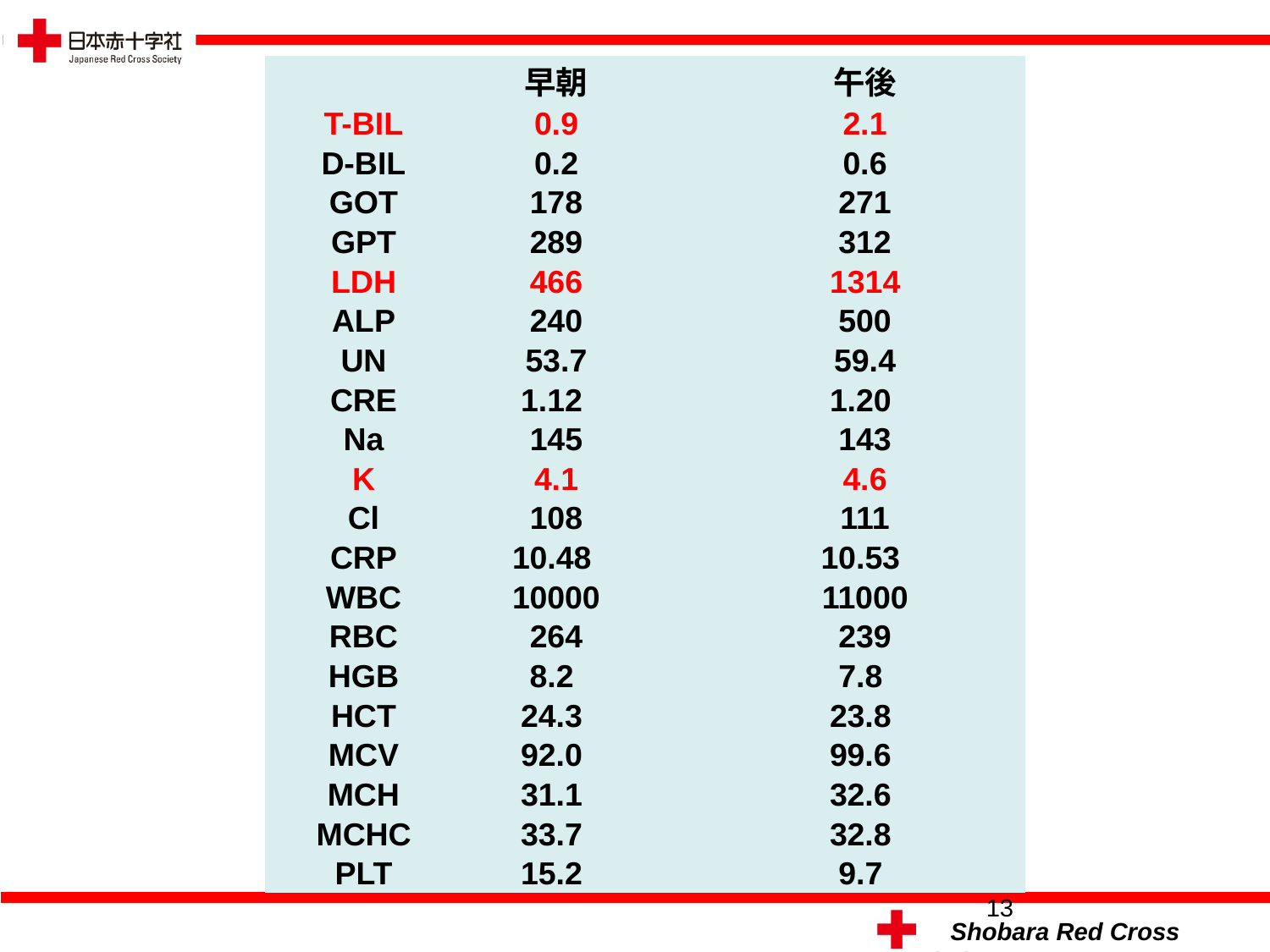

|  | 早朝 |  | 午後 |
| --- | --- | --- | --- |
| T-BIL | 0.9 |  | 2.1 |
| D-BIL | 0.2 |  | 0.6 |
| GOT | 178 |  | 271 |
| GPT | 289 |  | 312 |
| LDH | 466 |  | 1314 |
| ALP | 240 |  | 500 |
| UN | 53.7 |  | 59.4 |
| CRE | 1.12 |  | 1.20 |
| Na | 145 |  | 143 |
| K | 4.1 |  | 4.6 |
| Cl | 108 |  | 111 |
| CRP | 10.48 |  | 10.53 |
| WBC | 10000 |  | 11000 |
| RBC | 264 |  | 239 |
| HGB | 8.2 |  | 7.8 |
| HCT | 24.3 |  | 23.8 |
| MCV | 92.0 |  | 99.6 |
| MCH | 31.1 |  | 32.6 |
| MCHC | 33.7 |  | 32.8 |
| PLT | 15.2 |  | 9.7 |
13